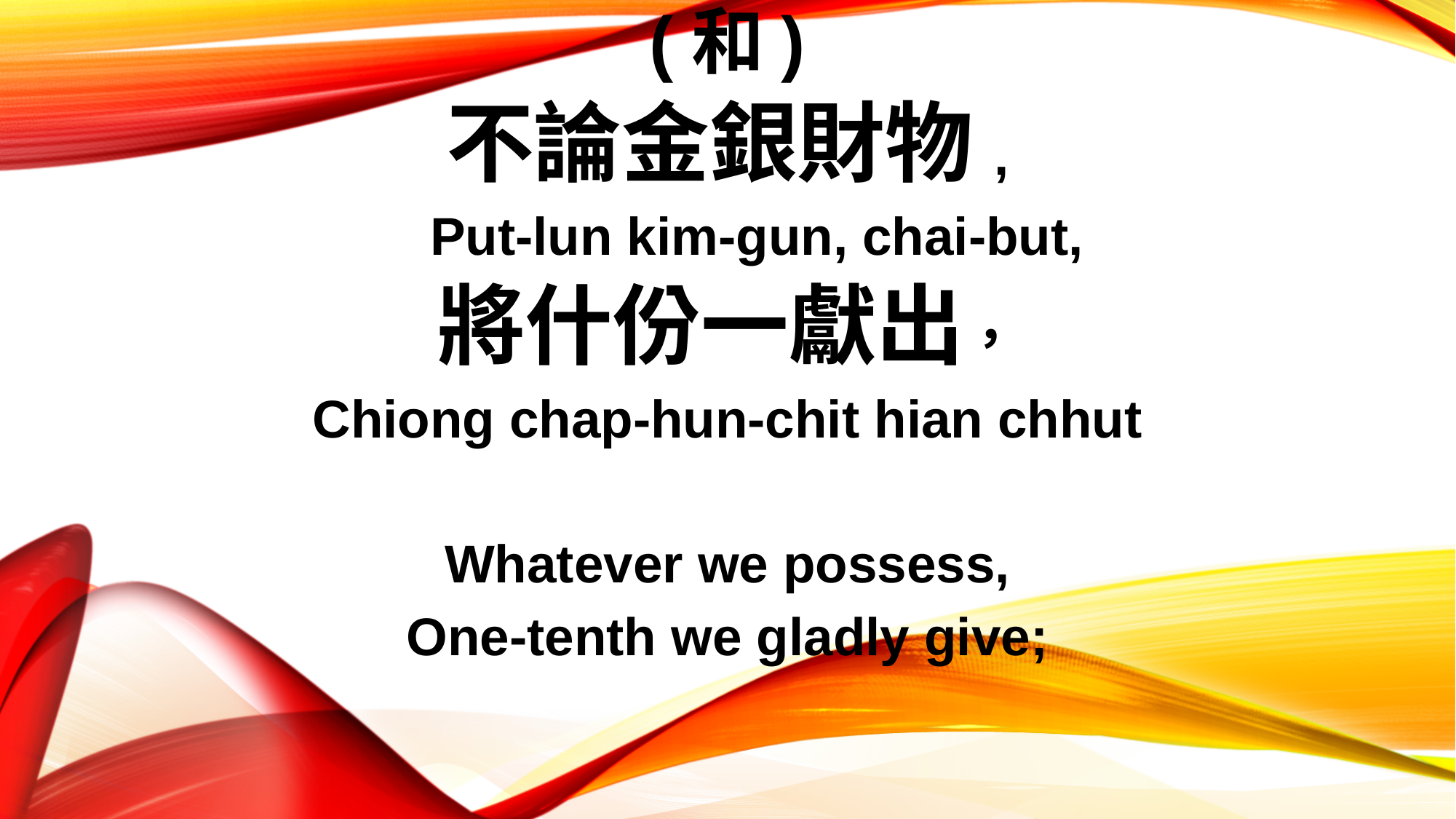

(和)
不論金銀財物,
    Put-lun kim-gun, chai-but,
將什份一獻出，
Chiong chap-hun-chit hian chhut

Whatever we possess,
One-tenth we gladly give;